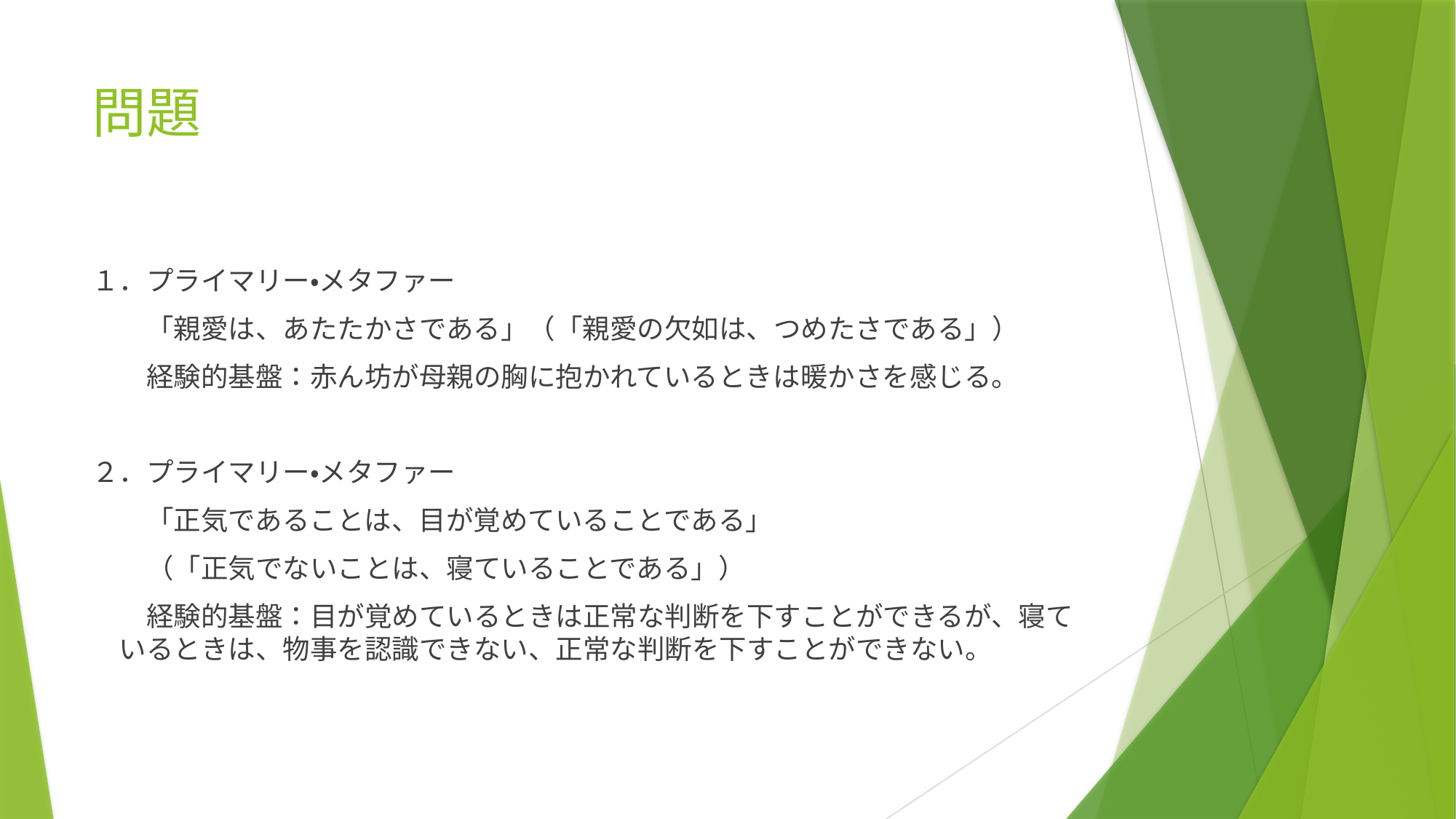

# 問題
１．プライマリー・メタファー
　　「親愛は、あたたかさである」（「親愛の欠如は、つめたさである」）
　　経験的基盤：赤ん坊が母親の胸に抱かれているときは暖かさを感じる。

２．プライマリー・メタファー
　　「正気であることは、目が覚めていることである」
　　（「正気でないことは、寝ていることである」）
　　経験的基盤：目が覚めているときは正常な判断を下すことができるが、寝て　いるときは、物事を認識できない、正常な判断を下すことができない。